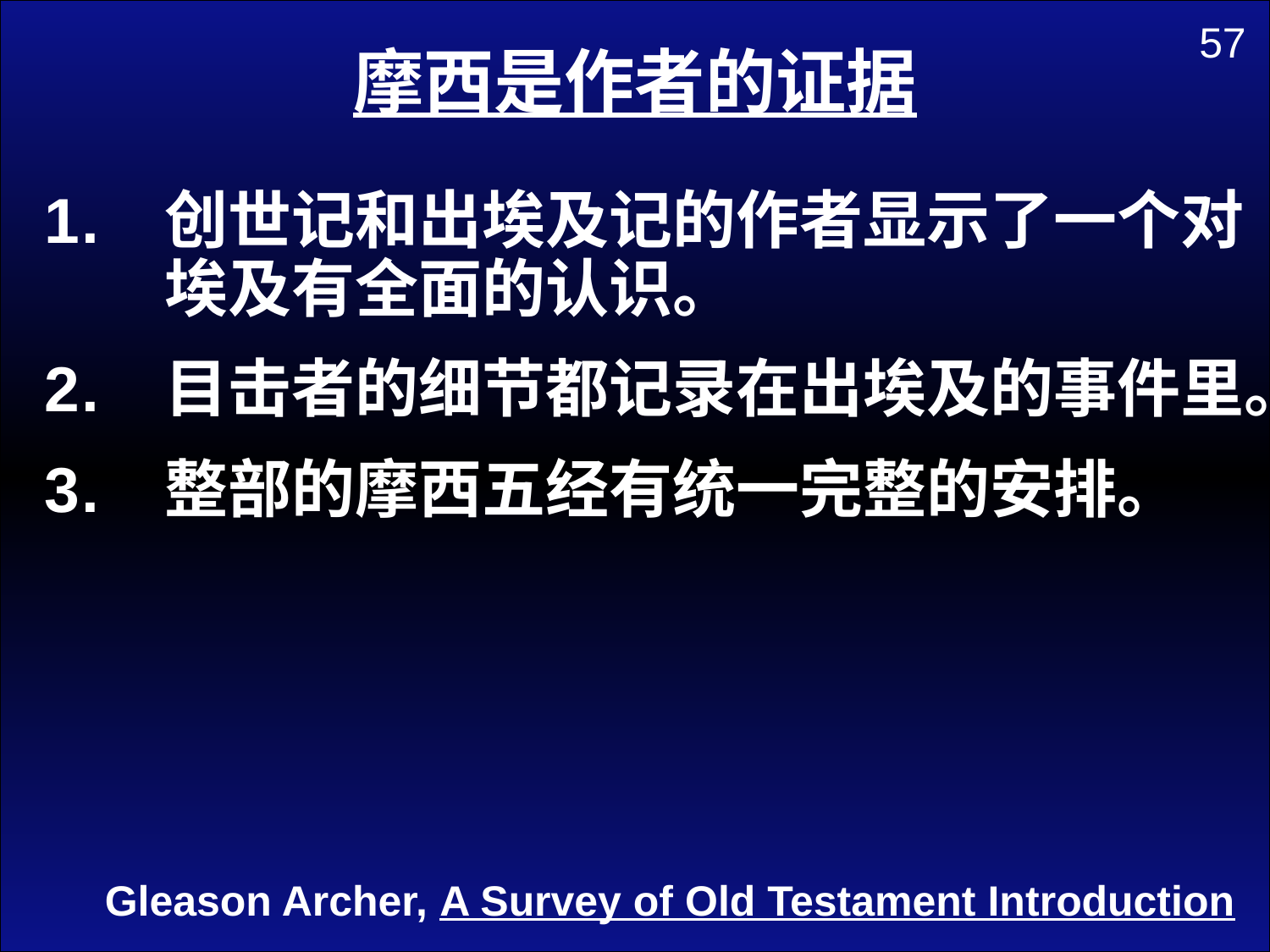

57
摩西是作者的证据
创世记和出埃及记的作者显示了一个对埃及有全面的认识。
目击者的细节都记录在出埃及的事件里。
整部的摩西五经有统一完整的安排。
Gleason Archer, A Survey of Old Testament Introduction